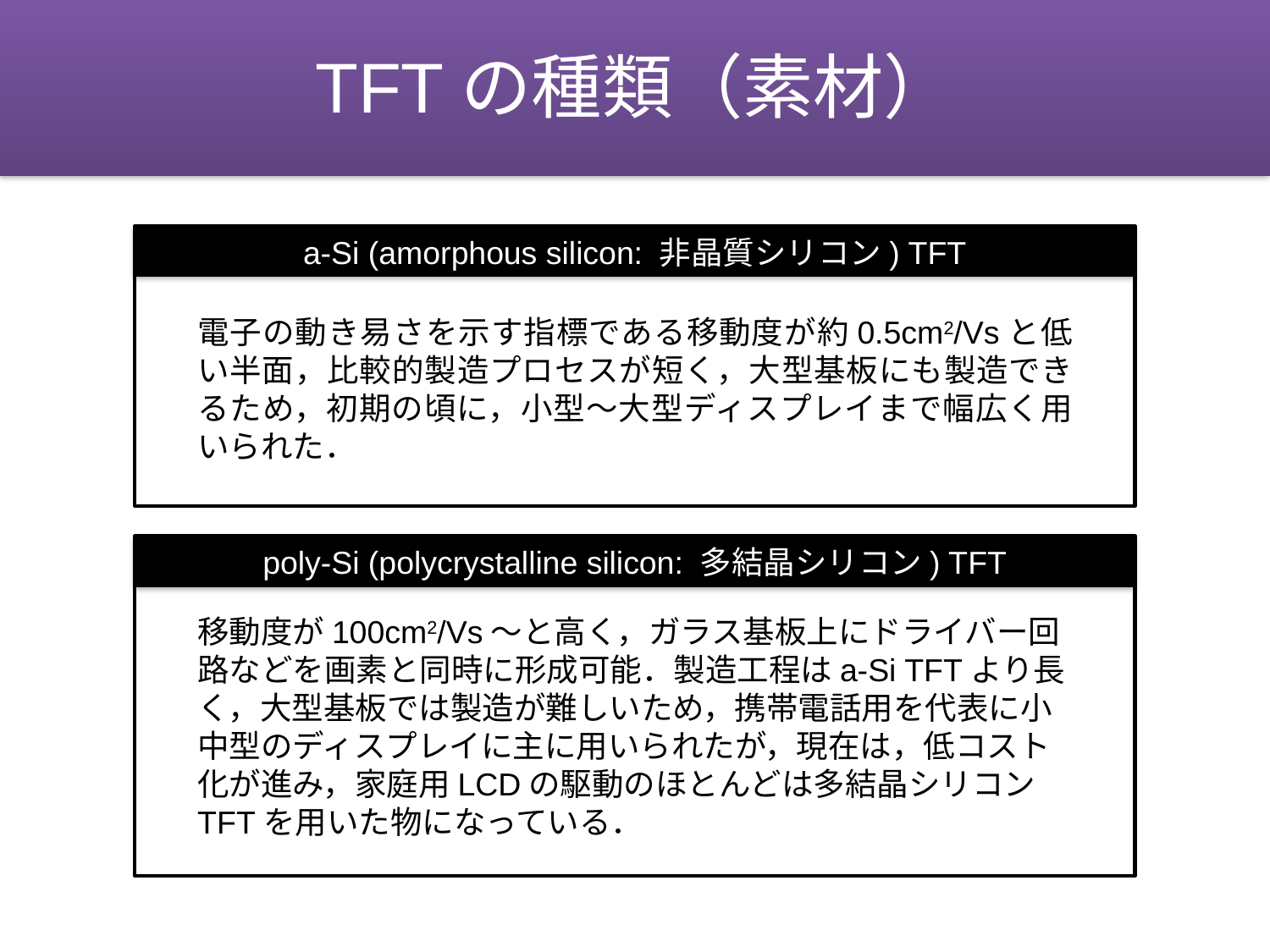

TFTの種類（素材）
a-Si (amorphous silicon: 非晶質シリコン) TFT

電子の動き易さを示す指標である移動度が約0.5cm2/Vsと低い半面，比較的製造プロセスが短く，大型基板にも製造できるため，初期の頃に，小型～大型ディスプレイまで幅広く用いられた．
poly-Si (polycrystalline silicon: 多結晶シリコン) TFT

移動度が100cm2/Vs～と高く，ガラス基板上にドライバー回路などを画素と同時に形成可能．製造工程はa-Si TFTより長く，大型基板では製造が難しいため，携帯電話用を代表に小中型のディスプレイに主に用いられたが，現在は，低コスト化が進み，家庭用LCDの駆動のほとんどは多結晶シリコンTFTを用いた物になっている．